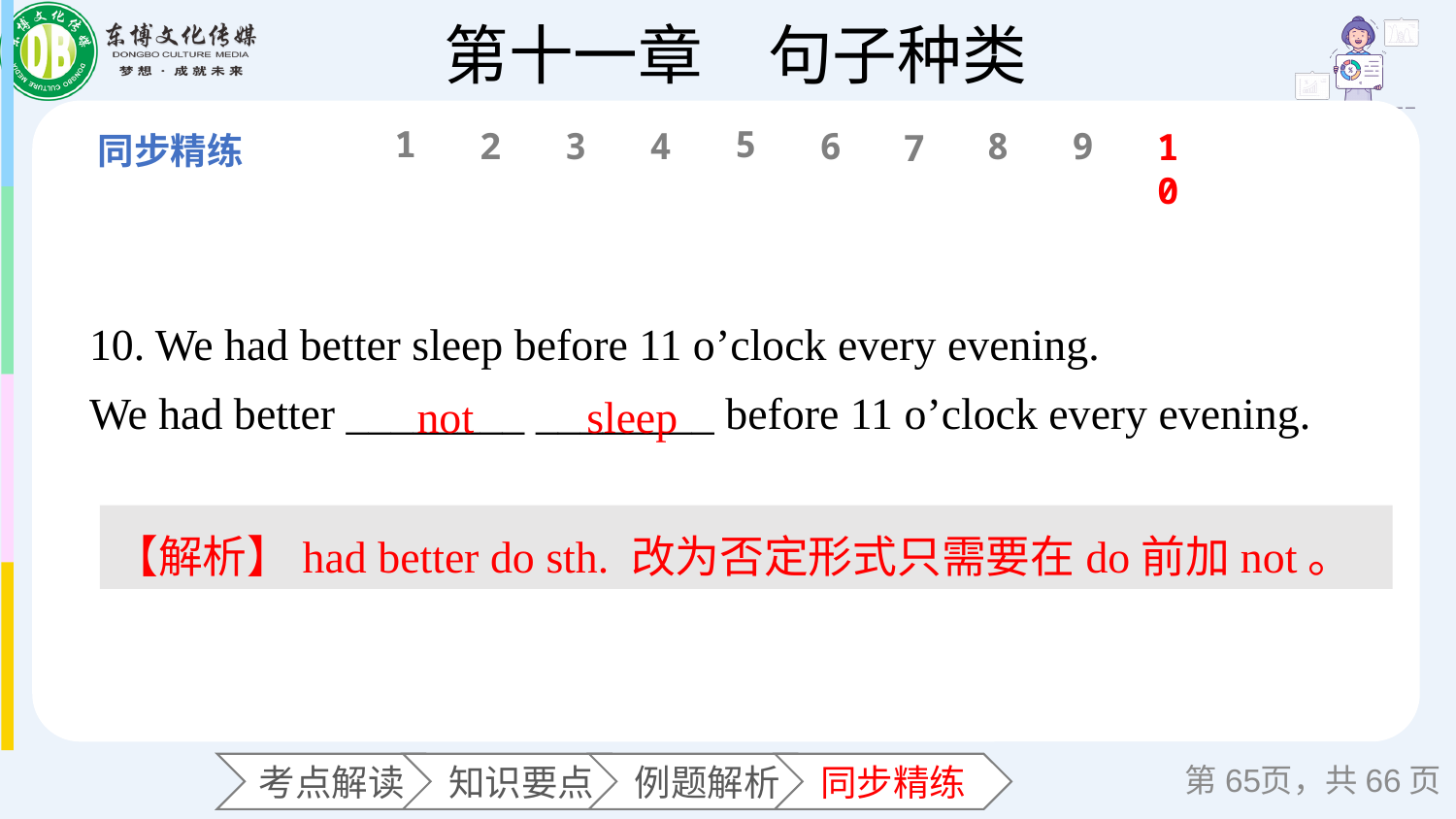

1
5
6
2
3
4
8
9
10
7

10. We had better sleep before 11 o’clock every evening.
We had better ________ ________ before 11 o’clock every evening.
not
sleep
【解析】had better do sth. 改为否定形式只需要在do前加not。
第65页，共66页